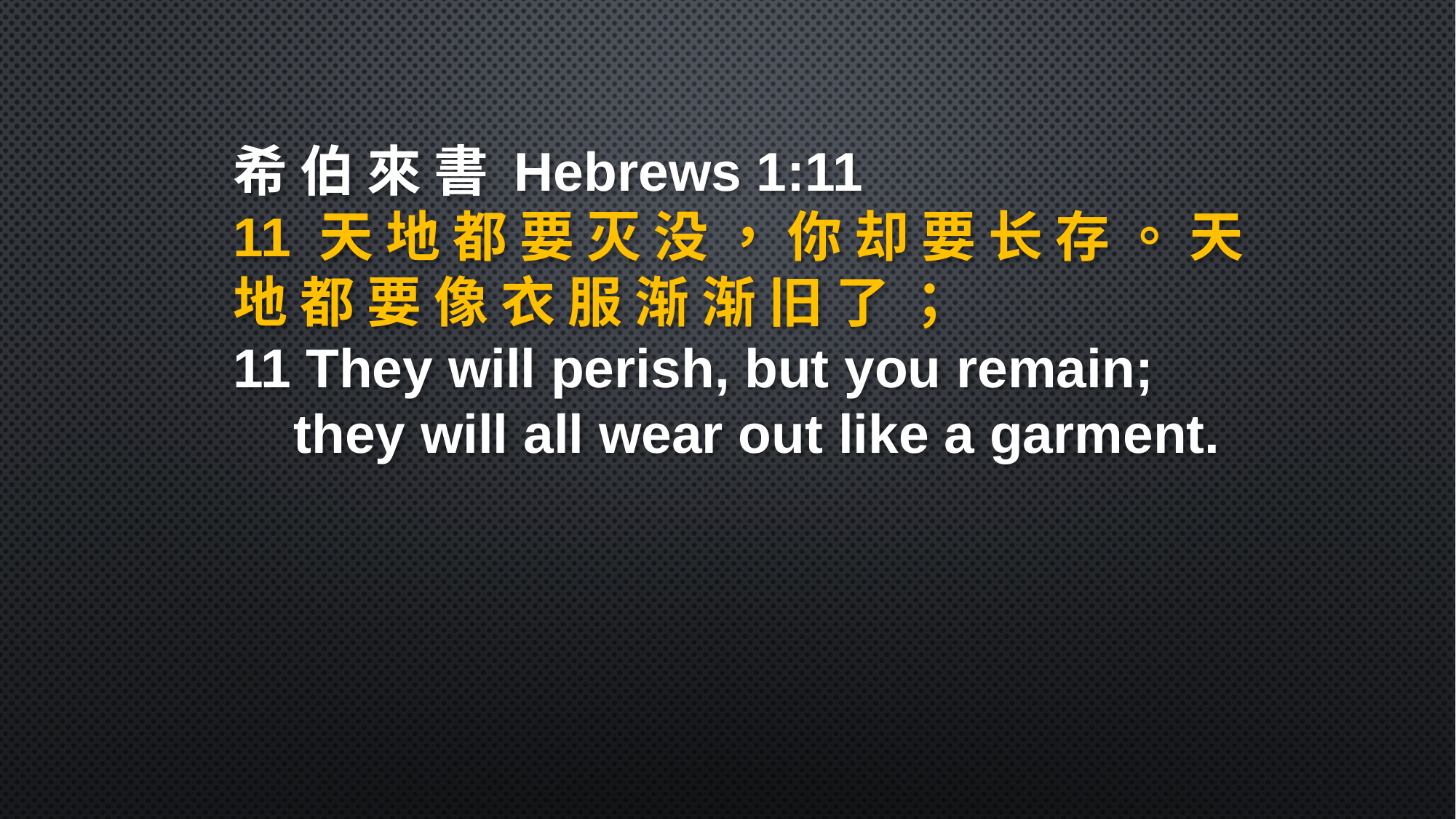

希 伯 來 書 Hebrews 1:11
11 天 地 都 要 灭 没 ， 你 却 要 长 存 。 天 地 都 要 像 衣 服 渐 渐 旧 了 ；
11 They will perish, but you remain;
    they will all wear out like a garment.